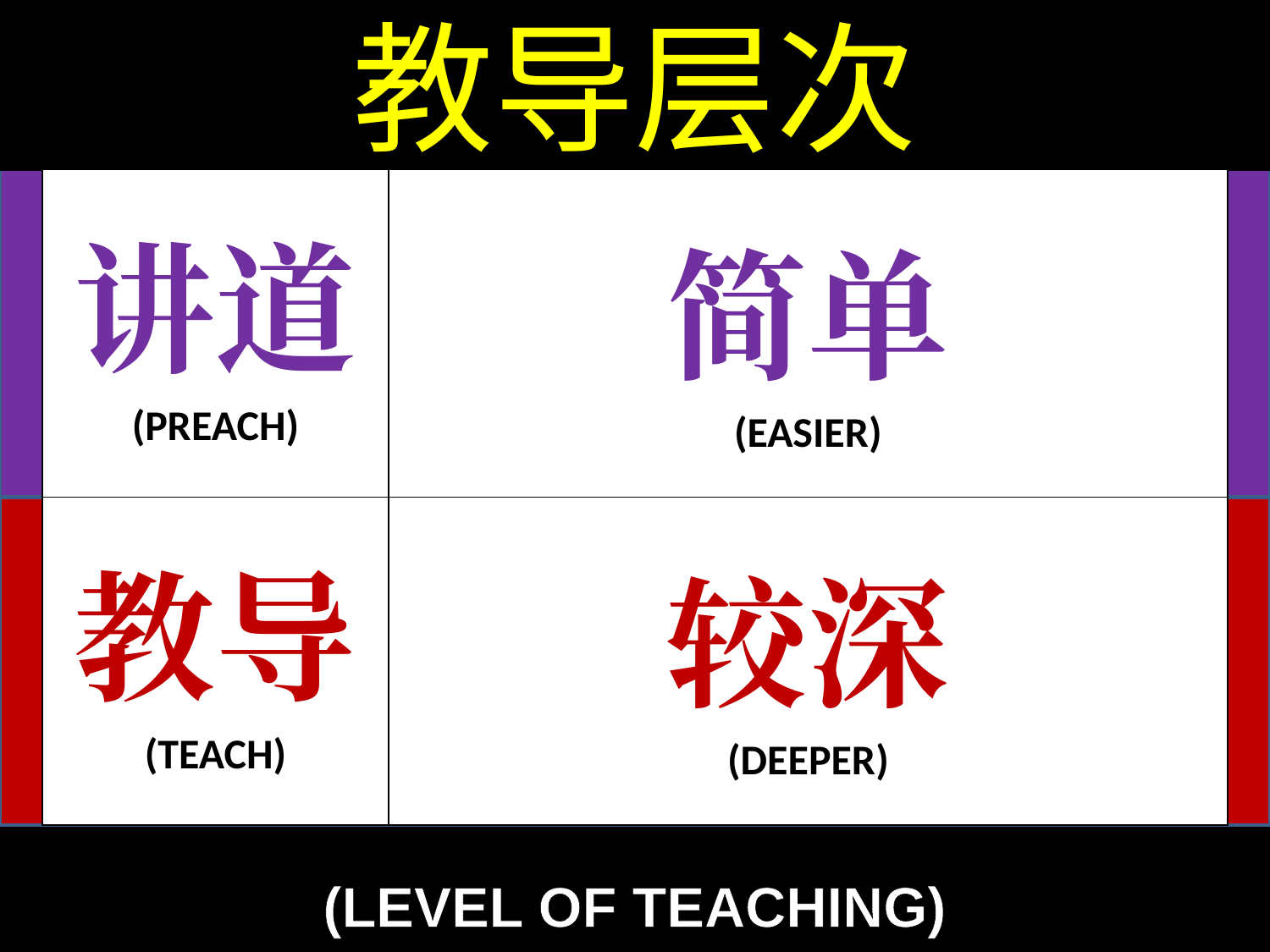

教导层次

| 讲道 (PREACH) | 简单 (EASIER) |
| --- | --- |
| 教导 (TEACH) | 较深 (DEEPER) |

(LEVEL OF TEACHING)